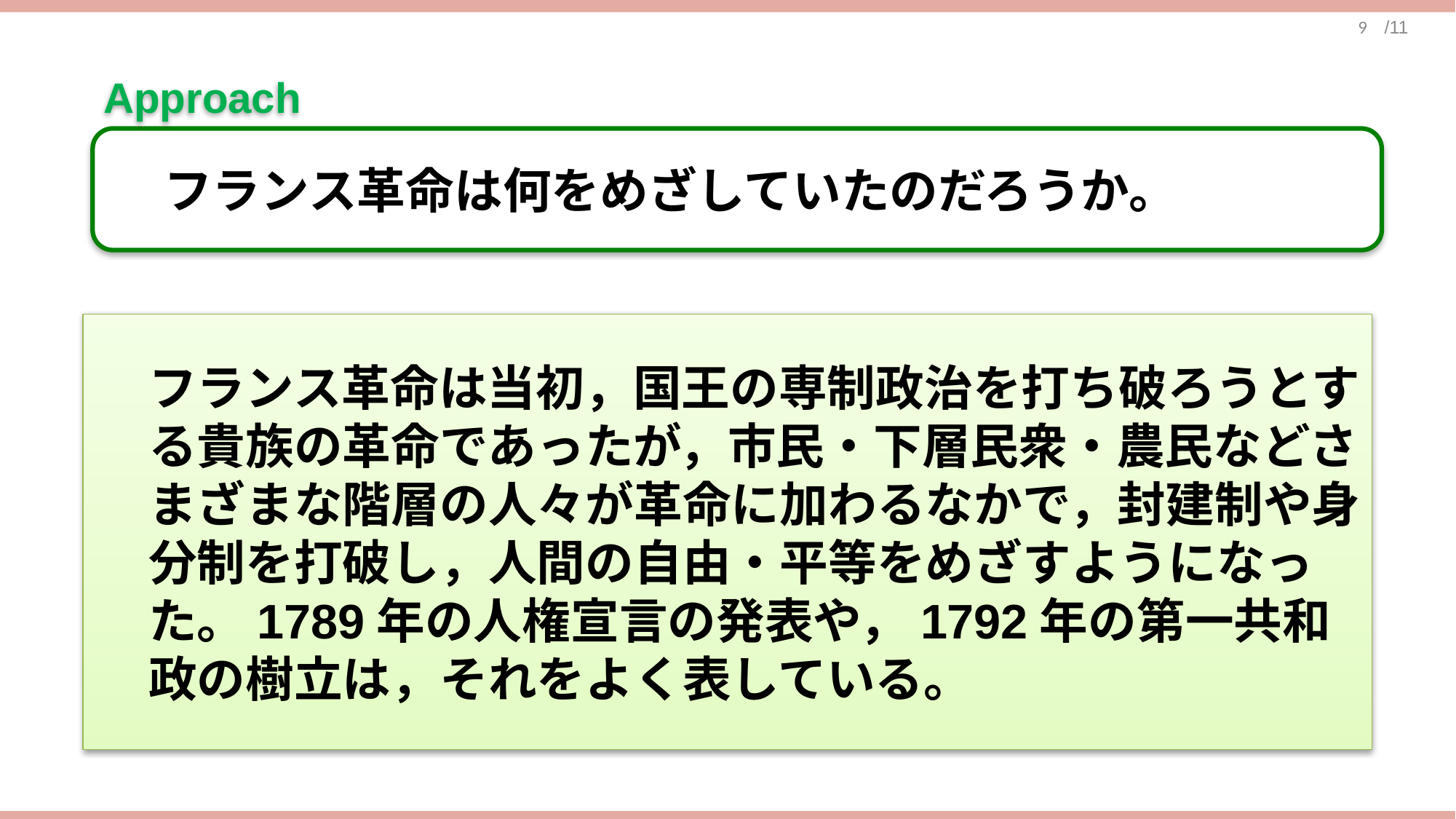

Approach
フランス革命は何をめざしていたのだろうか。
フランス革命は当初，国王の専制政治を打ち破ろうとする貴族の革命であったが，市民・下層民衆・農民などさまざまな階層の人々が革命に加わるなかで，封建制や身分制を打破し，人間の自由・平等をめざすようになった。1789年の人権宣言の発表や，1792年の第一共和政の樹立は，それをよく表している。